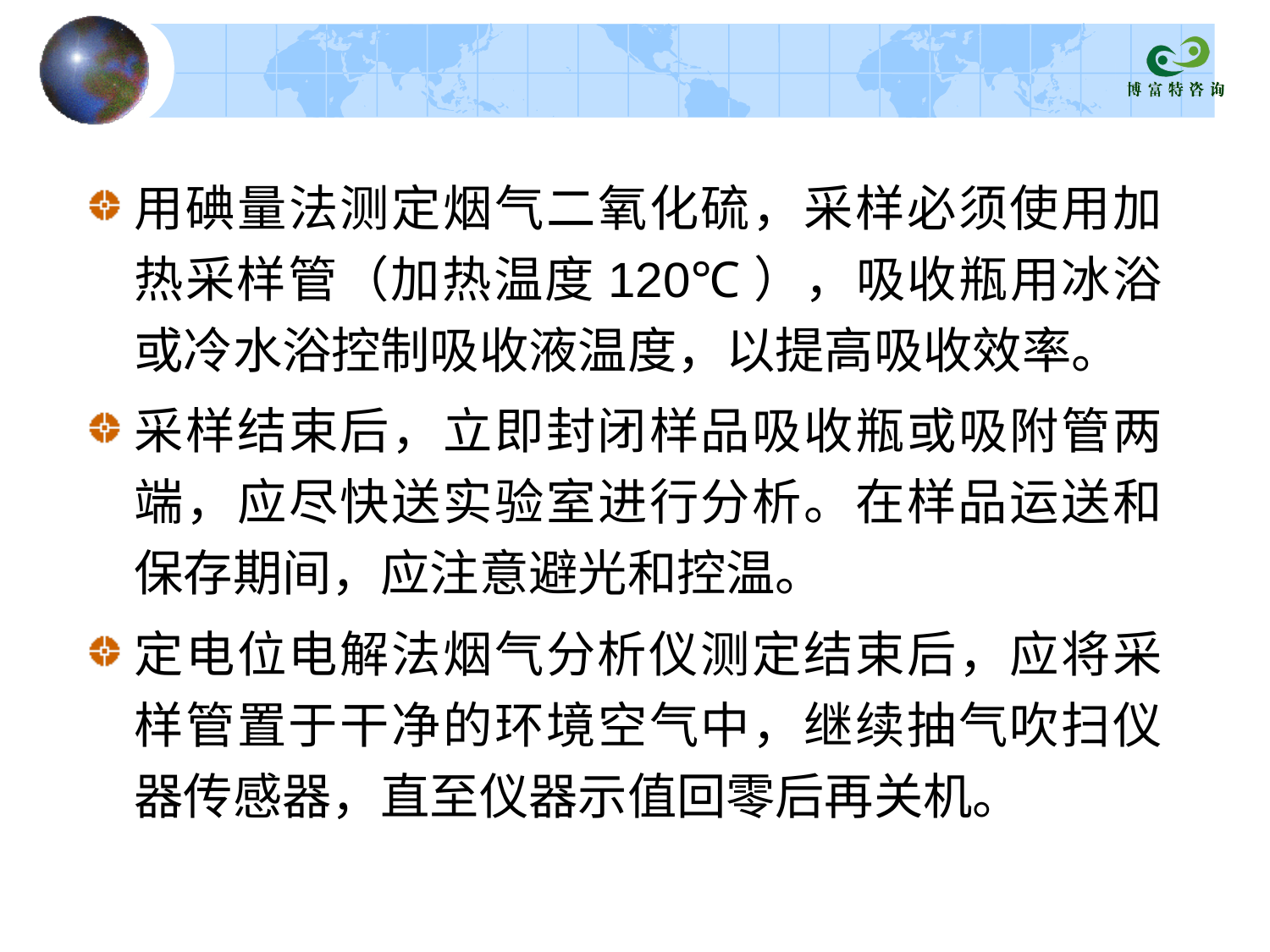

用碘量法测定烟气二氧化硫，采样必须使用加热采样管（加热温度120℃），吸收瓶用冰浴或冷水浴控制吸收液温度，以提高吸收效率。
采样结束后，立即封闭样品吸收瓶或吸附管两端，应尽快送实验室进行分析。在样品运送和保存期间，应注意避光和控温。
定电位电解法烟气分析仪测定结束后，应将采样管置于干净的环境空气中，继续抽气吹扫仪器传感器，直至仪器示值回零后再关机。